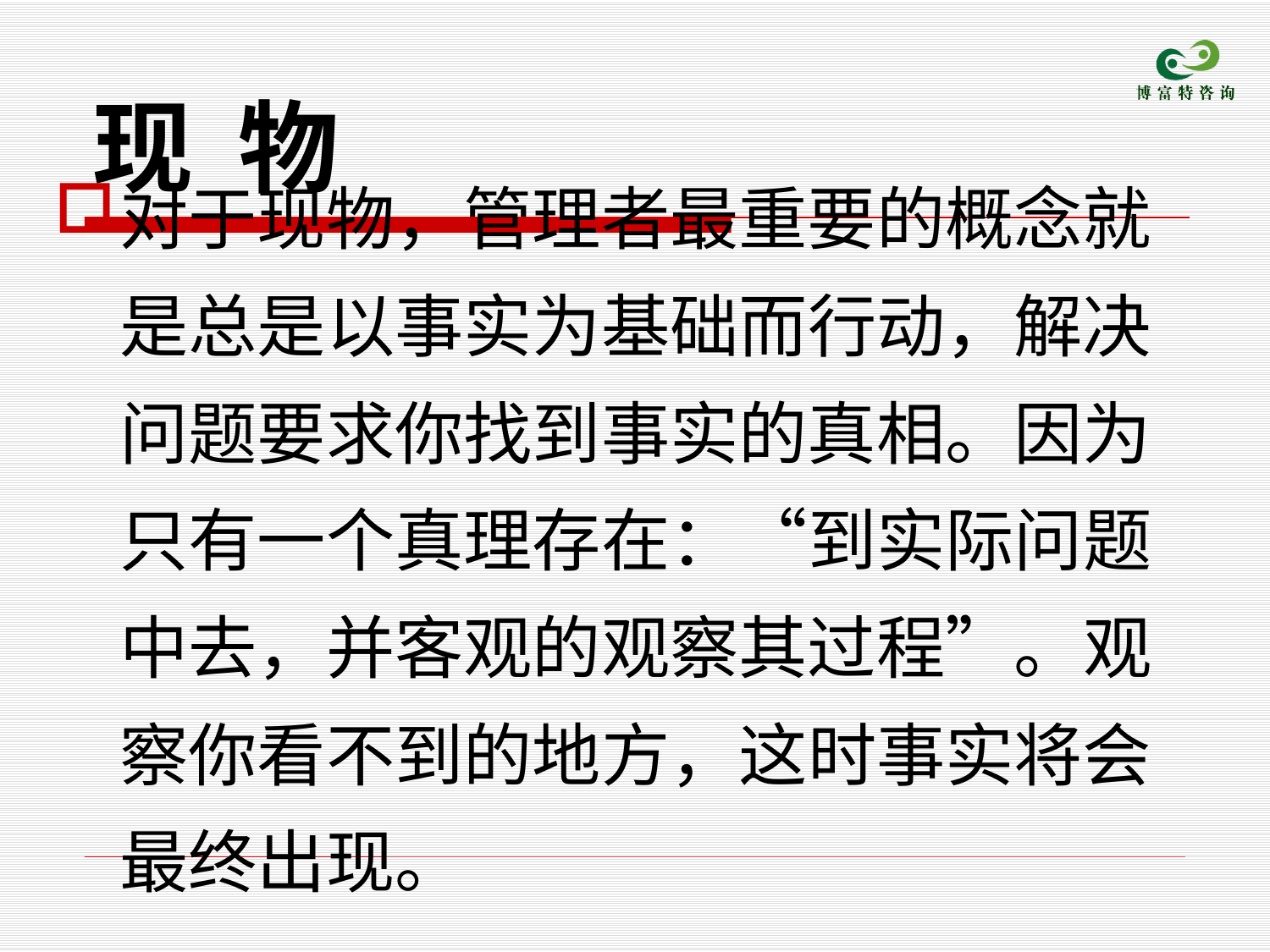

# 现  物

对于现物，管理者最重要的概念就是总是以事实为基础而行动，解决问题要求你找到事实的真相。因为只有一个真理存在：“到实际问题中去，并客观的观察其过程”。观察你看不到的地方，这时事实将会最终出现。
639